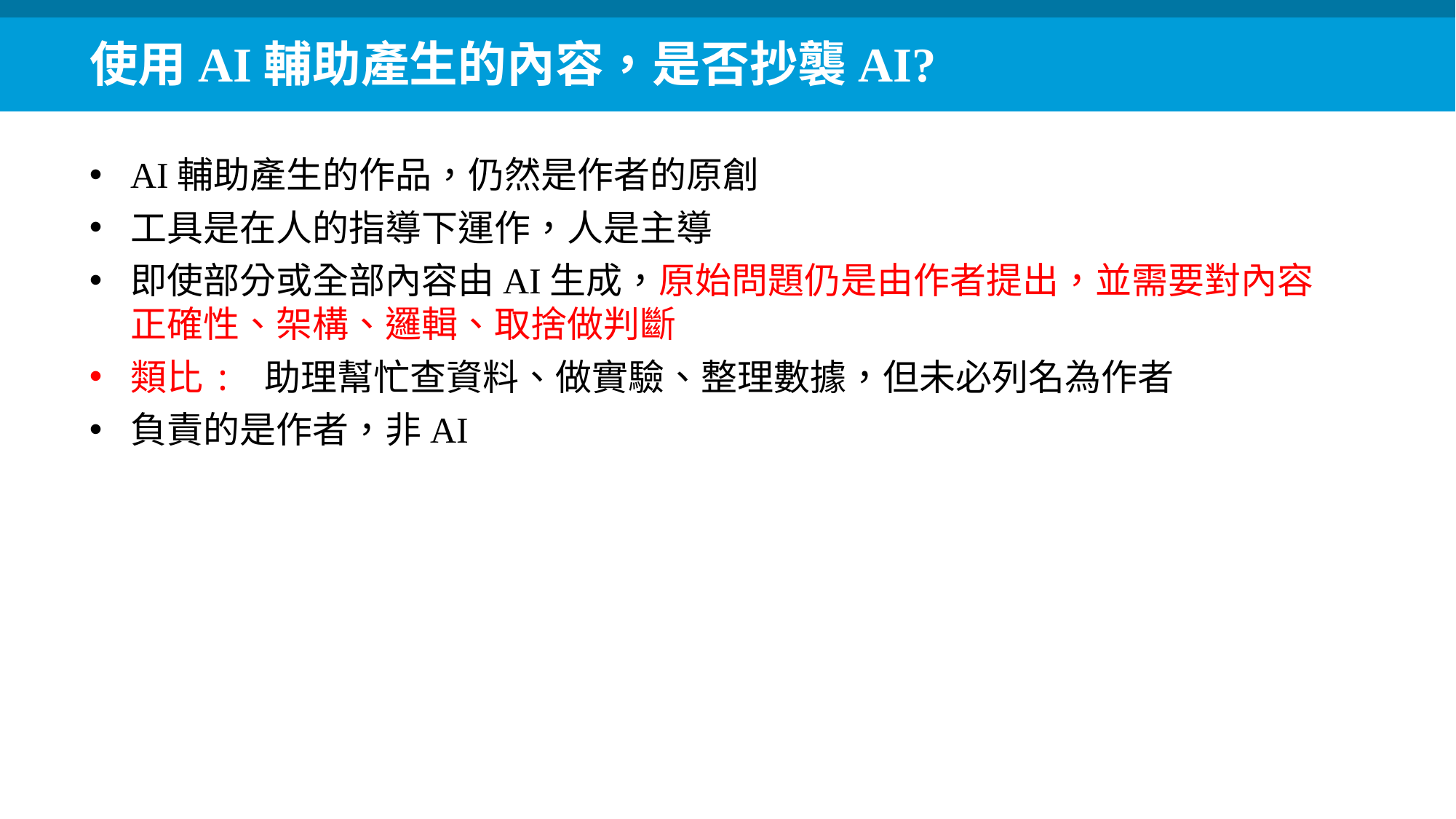

使用AI輔助產生的內容，是否抄襲AI?
AI輔助產生的作品，仍然是作者的原創
工具是在人的指導下運作，人是主導
即使部分或全部內容由AI生成，原始問題仍是由作者提出，並需要對內容正確性、架構、邏輯、取捨做判斷
類比: 助理幫忙查資料、做實驗、整理數據，但未必列名為作者
負責的是作者，非AI